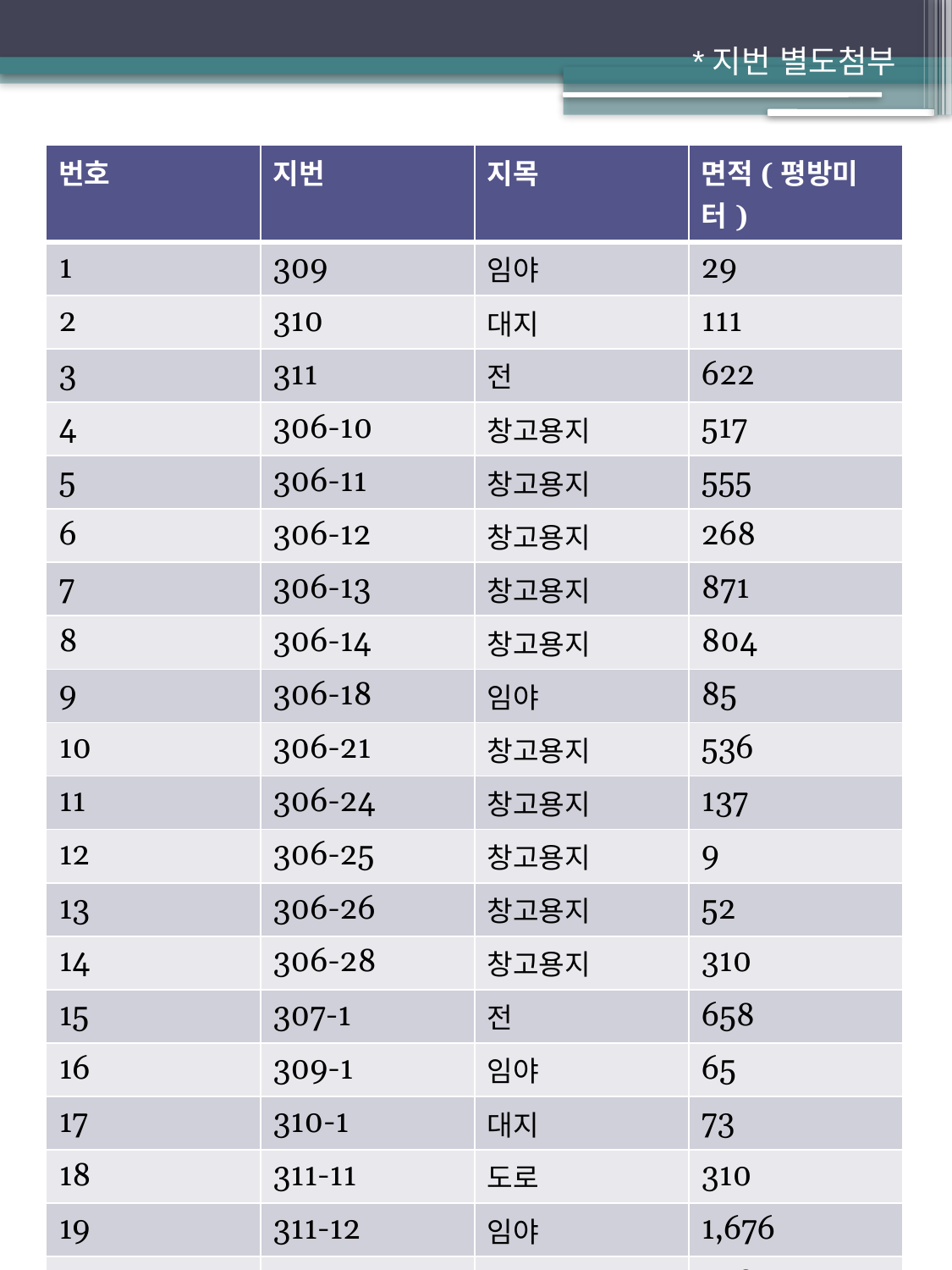

*지번 별도첨부
| 번호 | 지번 | 지목 | 면적(평방미터) |
| --- | --- | --- | --- |
| 1 | 309 | 임야 | 29 |
| 2 | 310 | 대지 | 111 |
| 3 | 311 | 전 | 622 |
| 4 | 306-10 | 창고용지 | 517 |
| 5 | 306-11 | 창고용지 | 555 |
| 6 | 306-12 | 창고용지 | 268 |
| 7 | 306-13 | 창고용지 | 871 |
| 8 | 306-14 | 창고용지 | 804 |
| 9 | 306-18 | 임야 | 85 |
| 10 | 306-21 | 창고용지 | 536 |
| 11 | 306-24 | 창고용지 | 137 |
| 12 | 306-25 | 창고용지 | 9 |
| 13 | 306-26 | 창고용지 | 52 |
| 14 | 306-28 | 창고용지 | 310 |
| 15 | 307-1 | 전 | 658 |
| 16 | 309-1 | 임야 | 65 |
| 17 | 310-1 | 대지 | 73 |
| 18 | 311-11 | 도로 | 310 |
| 19 | 311-12 | 임야 | 1,676 |
| 20 | 311-2 | 임야 | 598 |